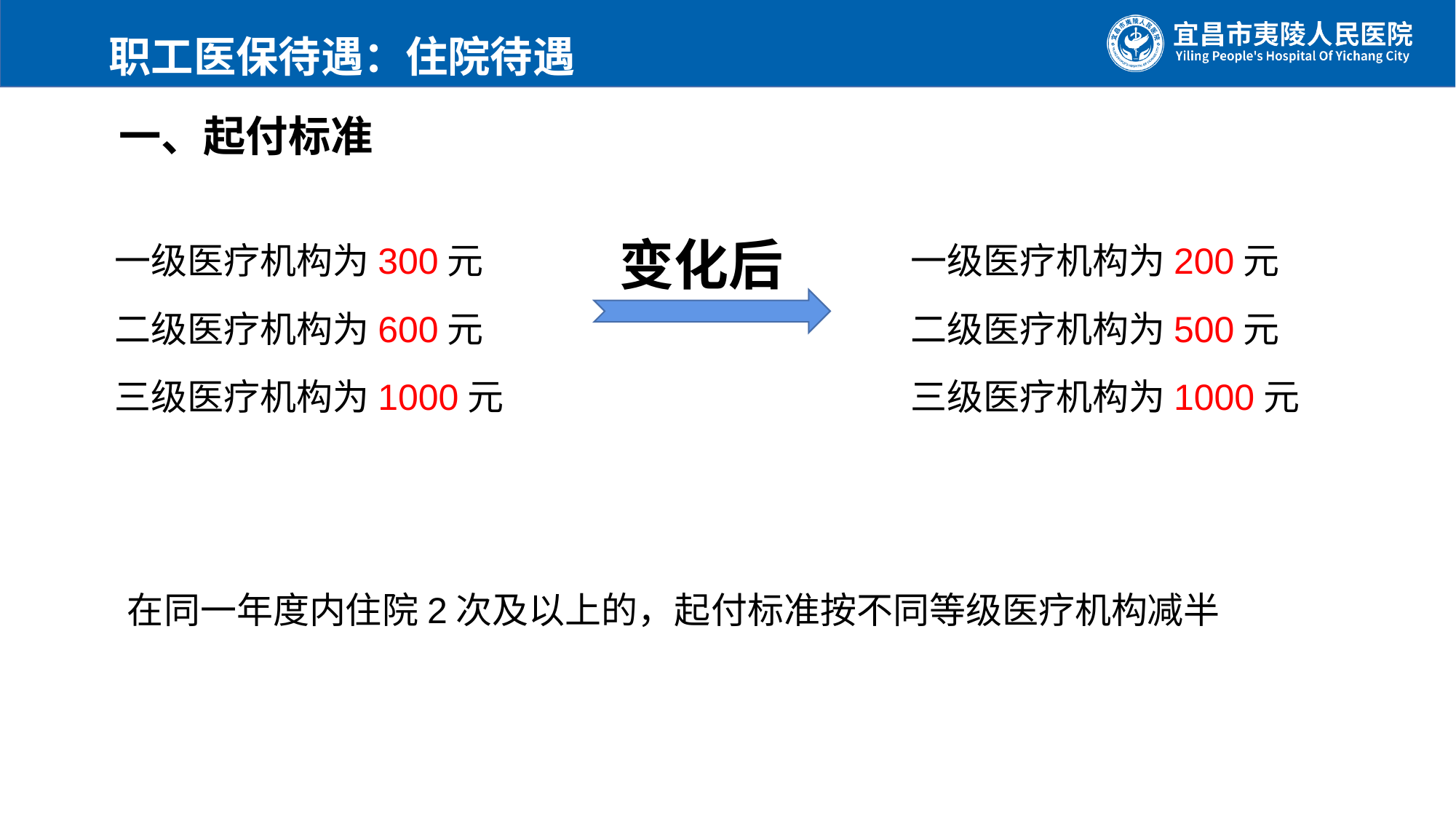

职工医保待遇：住院待遇

一、起付标准
一级医疗机构为300元
二级医疗机构为600元
三级医疗机构为1000元

一级医疗机构为200元
二级医疗机构为500元
三级医疗机构为1000元

变化后

在同一年度内住院2次及以上的，起付标准按不同等级医疗机构减半